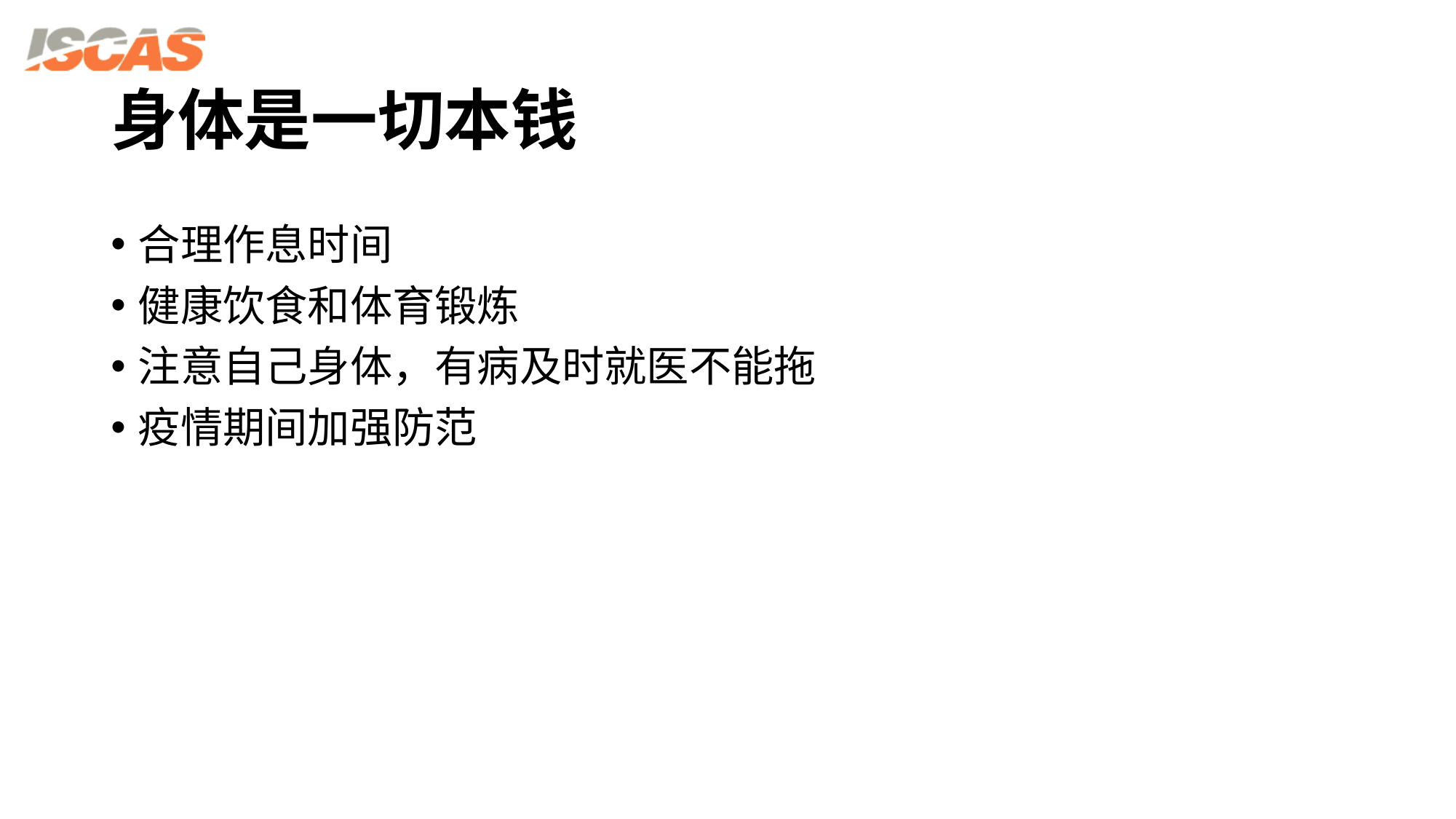

# 身体是一切本钱
合理作息时间
健康饮食和体育锻炼
注意自己身体，有病及时就医不能拖
疫情期间加强防范